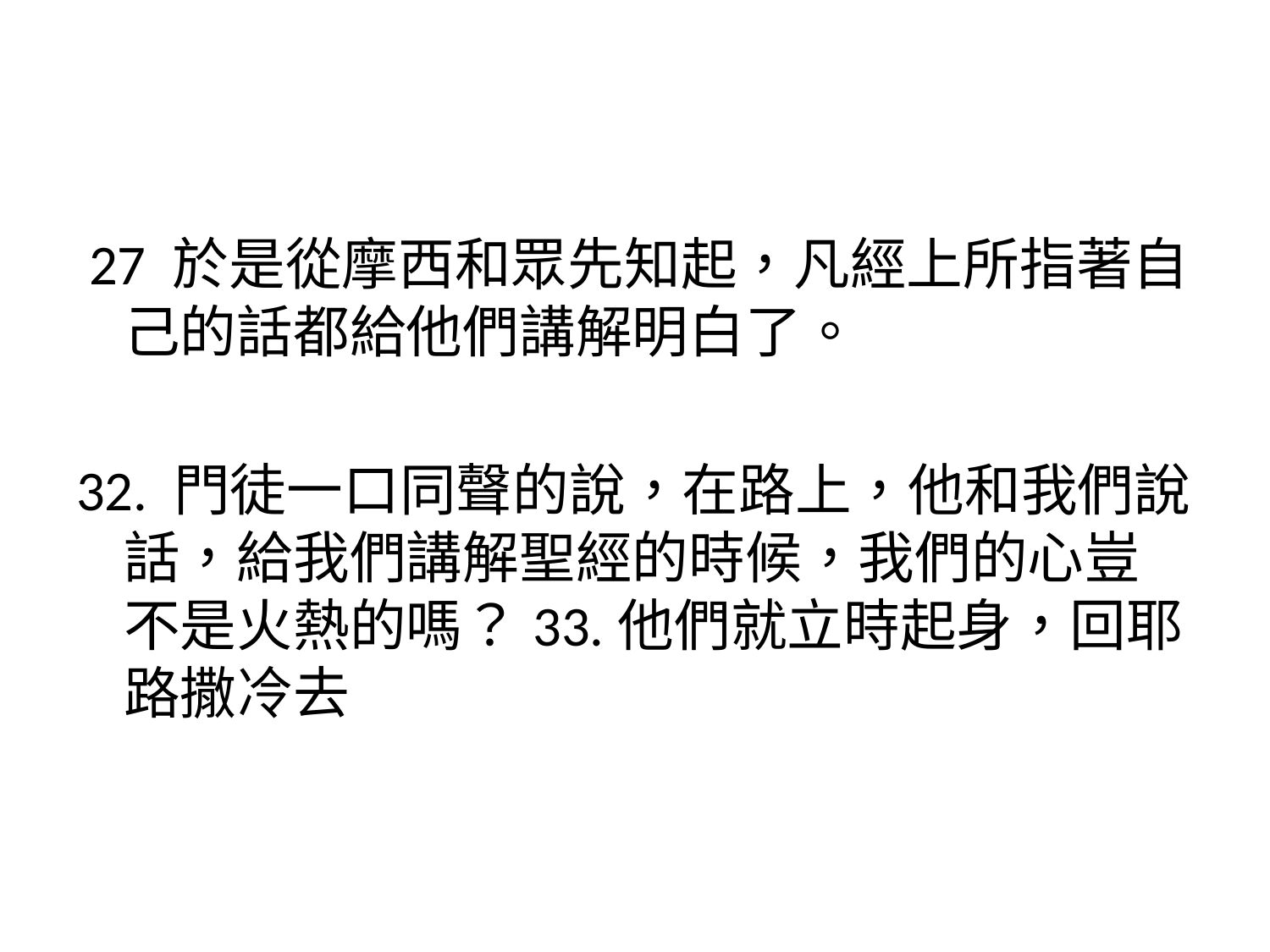

#
 27 於是從摩西和眾先知起，凡經上所指著自己的話都給他們講解明白了。

32. 門徒一口同聲的說，在路上，他和我們說話，給我們講解聖經的時候，我們的心豈不是火熱的嗎？33.他們就立時起身，回耶路撒冷去